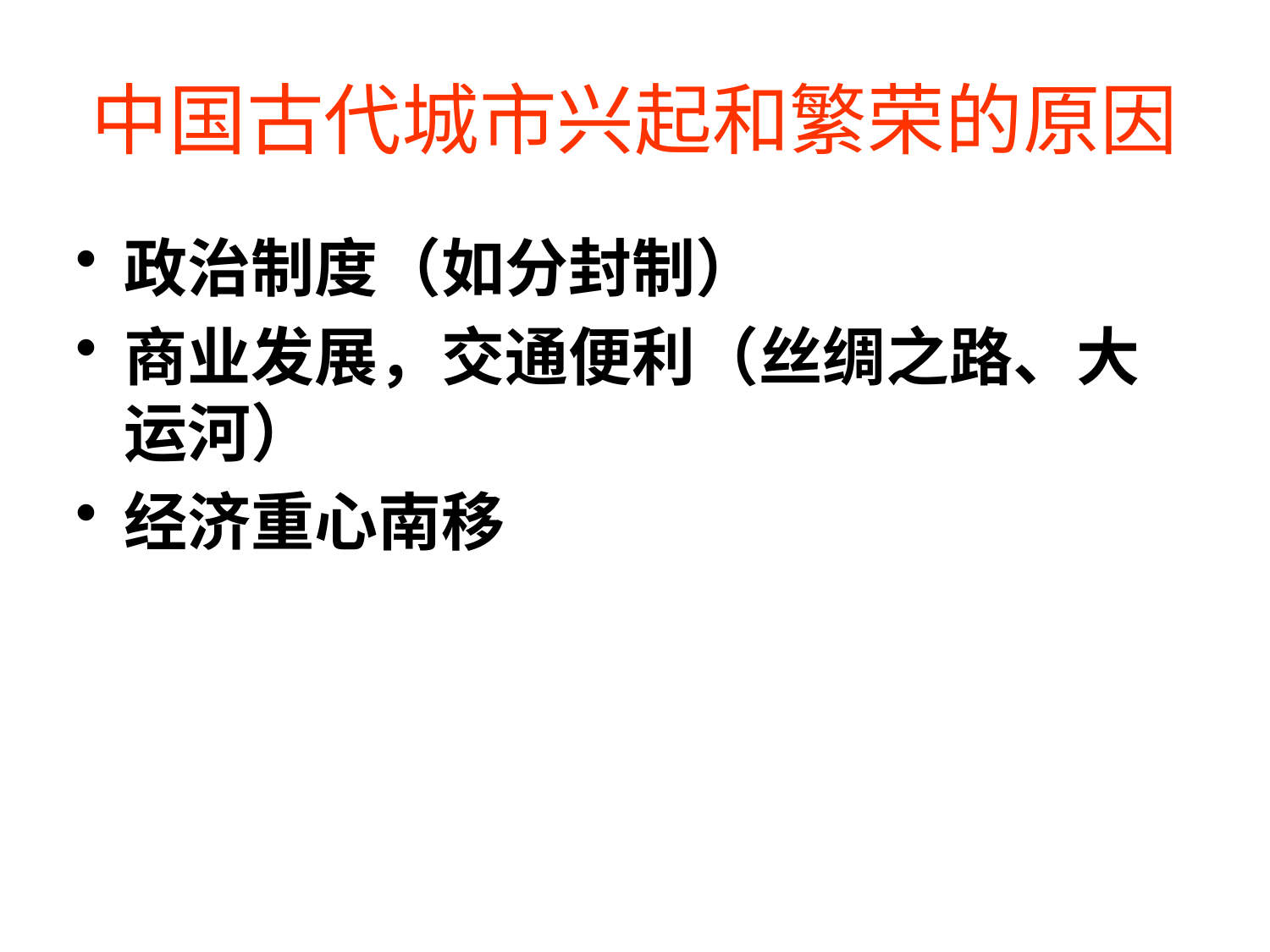

# 中国古代城市兴起和繁荣的原因
政治制度（如分封制）
商业发展，交通便利（丝绸之路、大运河）
经济重心南移